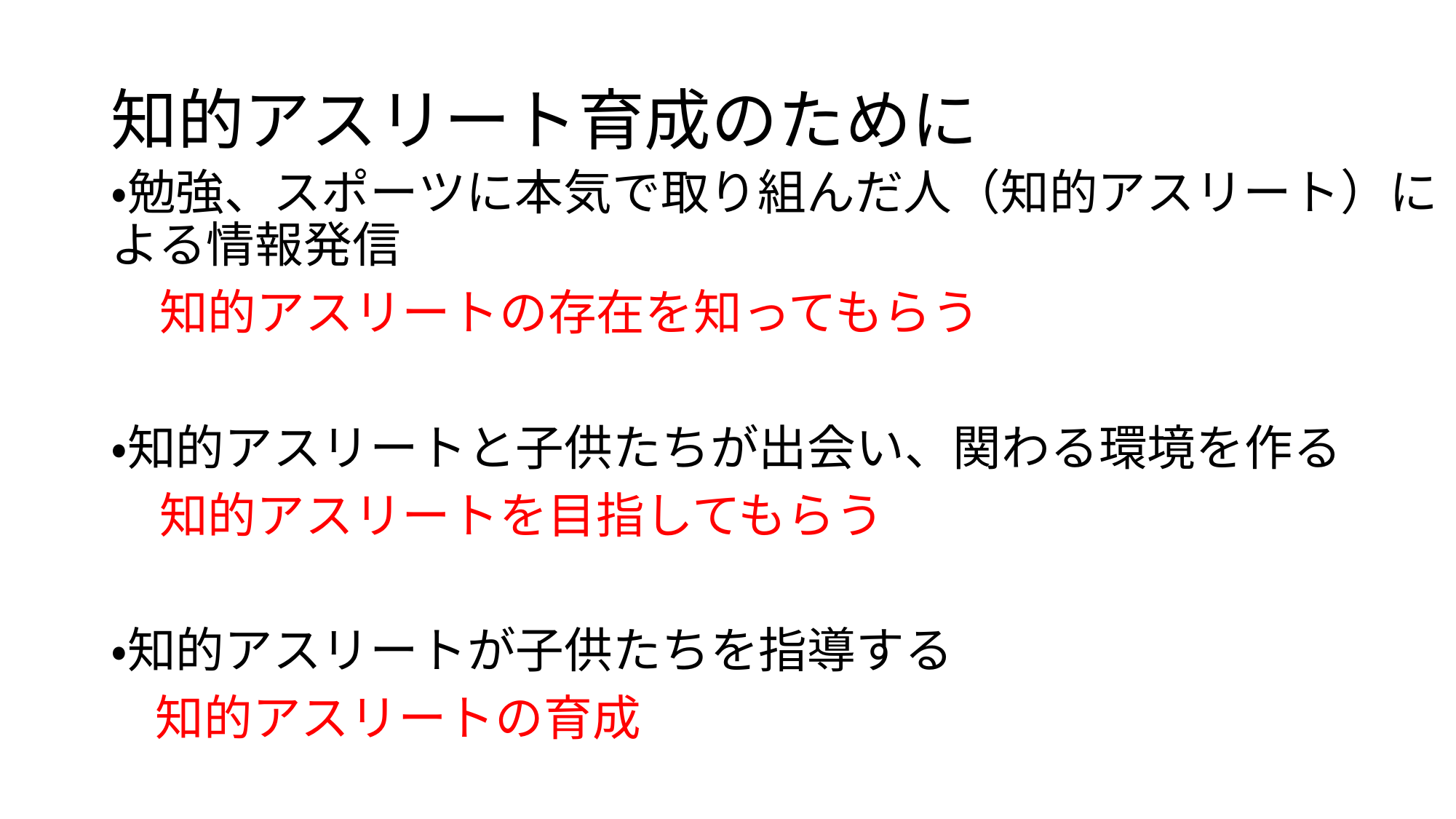

# 知的アスリート育成のために
・勉強、スポーツに本気で取り組んだ人（知的アスリート）による情報発信
　知的アスリートの存在を知ってもらう

・知的アスリートと子供たちが出会い、関わる環境を作る
　知的アスリートを目指してもらう

・知的アスリートが子供たちを指導する
   知的アスリートの育成